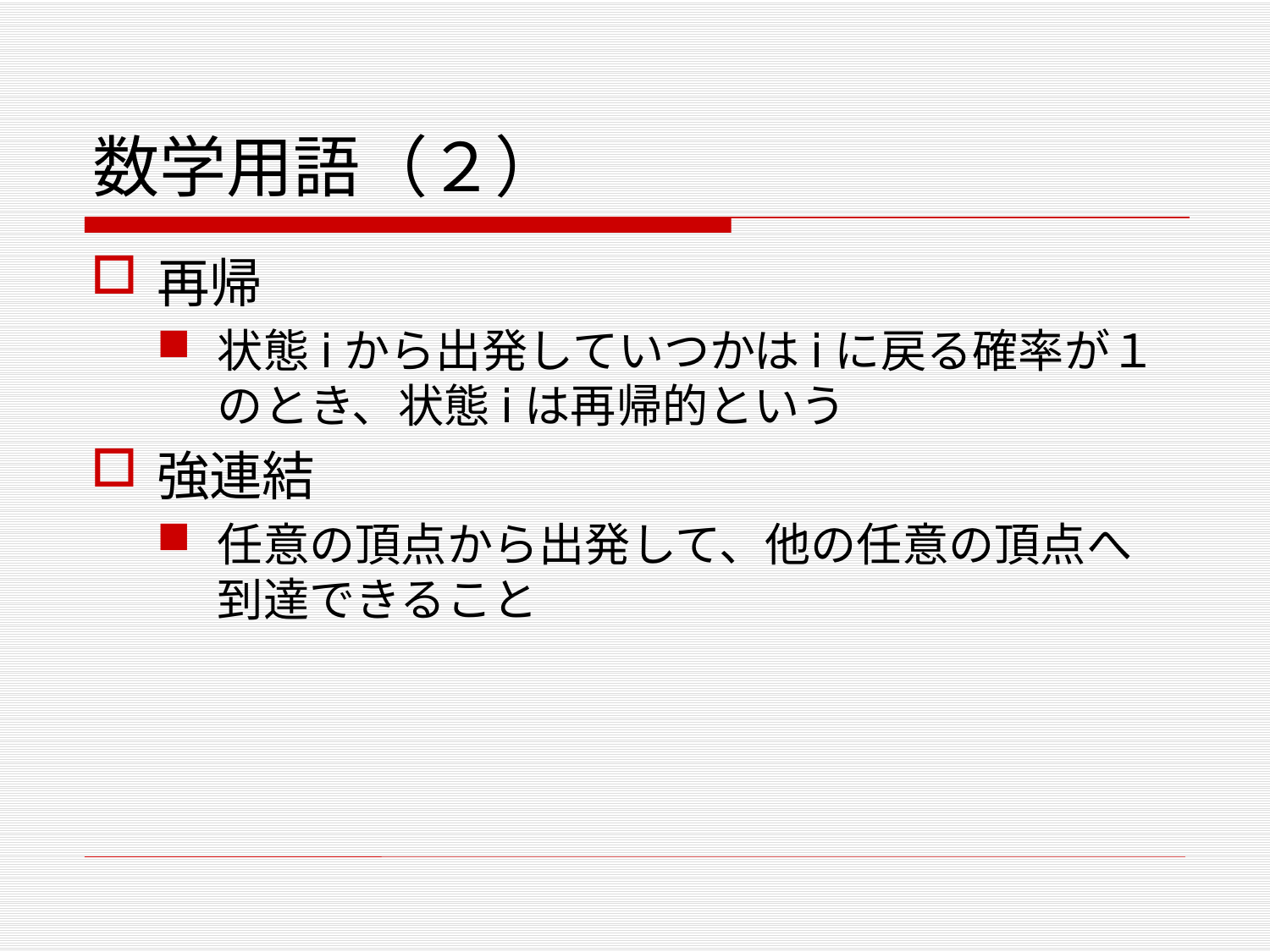

# 数学用語（２）
再帰
状態iから出発していつかはiに戻る確率が１のとき、状態iは再帰的という
強連結
任意の頂点から出発して、他の任意の頂点へ到達できること